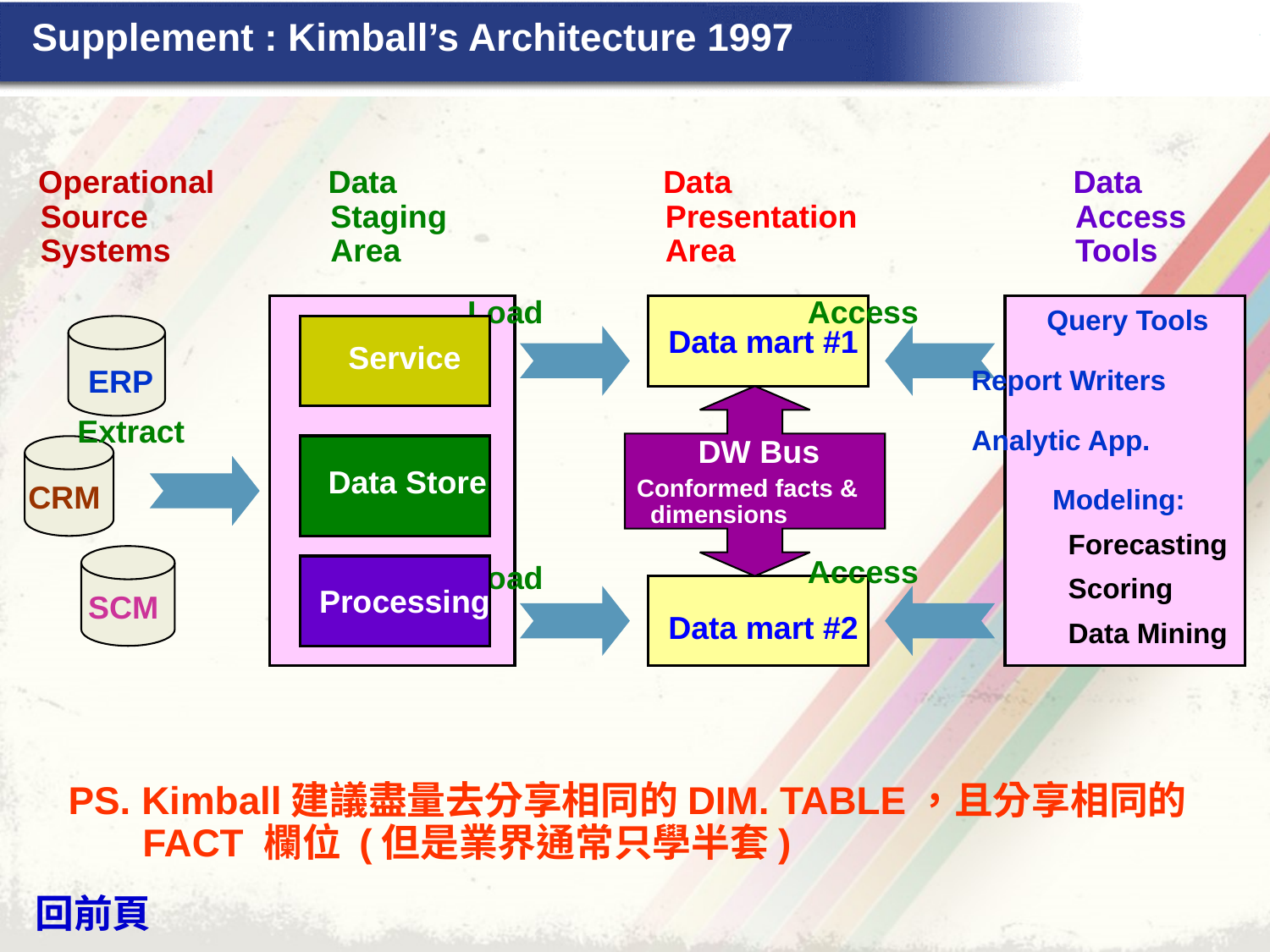

# Supplement : Kimball’s Architecture 1997

      Operational Source Systems
      Data Staging Area
      Data Presentation Area
      Data Access Tools

      Load

      Access

      Query Tools

      Data mart #1
      Service
      ERP
    Report Writers

      Extract
    Analytic App.

      DW Bus

      Data Store
      Conformed facts & dimensions
      CRM
        Modeling:
          Forecasting
          Scoring
          Data Mining

      Access
      Load

     Processing

      SCM
      Data mart #2
PS. Kimball建議盡量去分享相同的DIM. TABLE，且分享相同的FACT 欄位 (但是業界通常只學半套)
回前頁